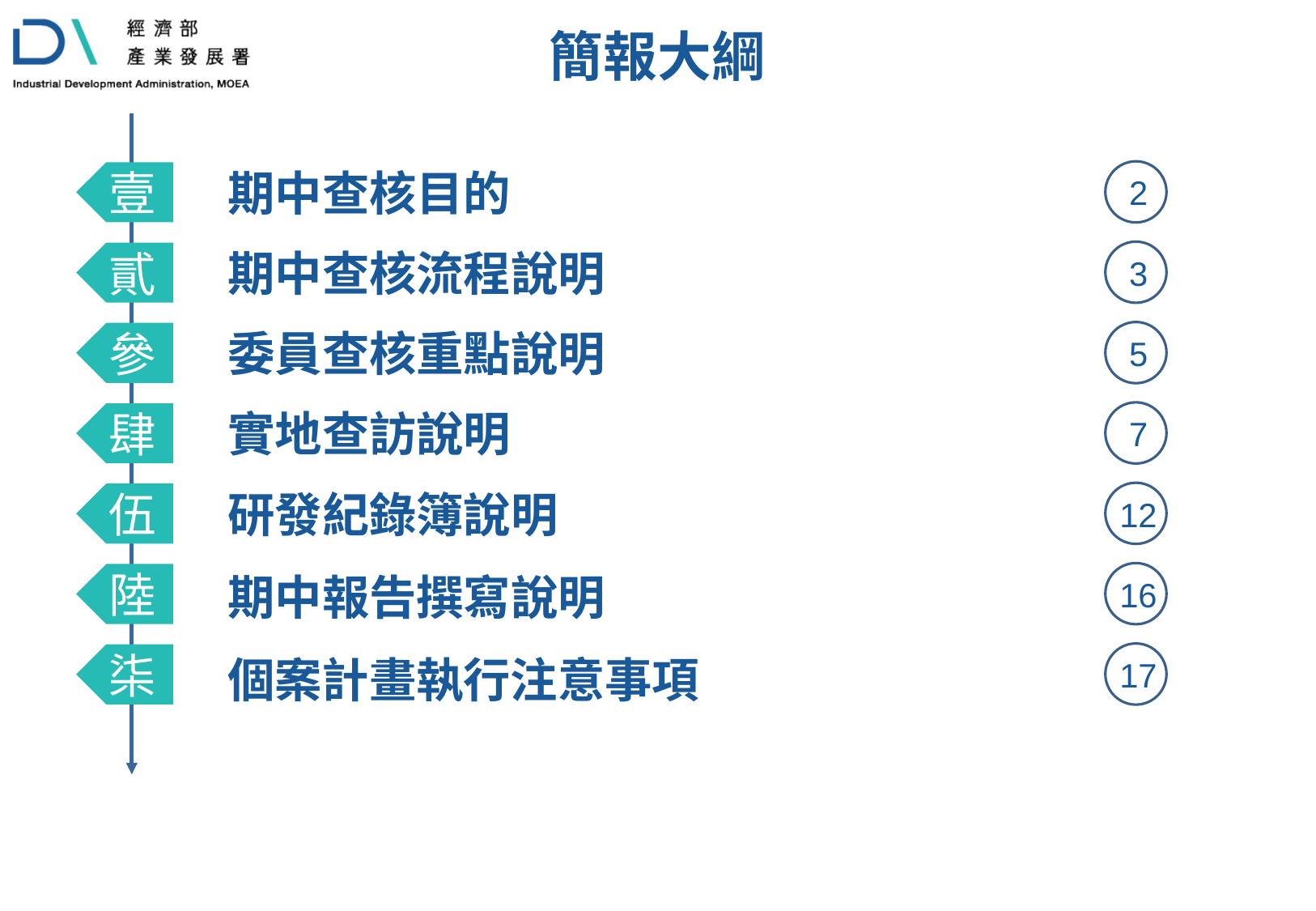

# 簡報大綱
期中查核目的

2
壹
期中查核流程說明

3
貳
委員查核重點說明

5
參
實地查訪說明

7
肆
研發紀錄簿說明

12
伍

16
陸
期中報告撰寫說明

17
柒
個案計畫執行注意事項